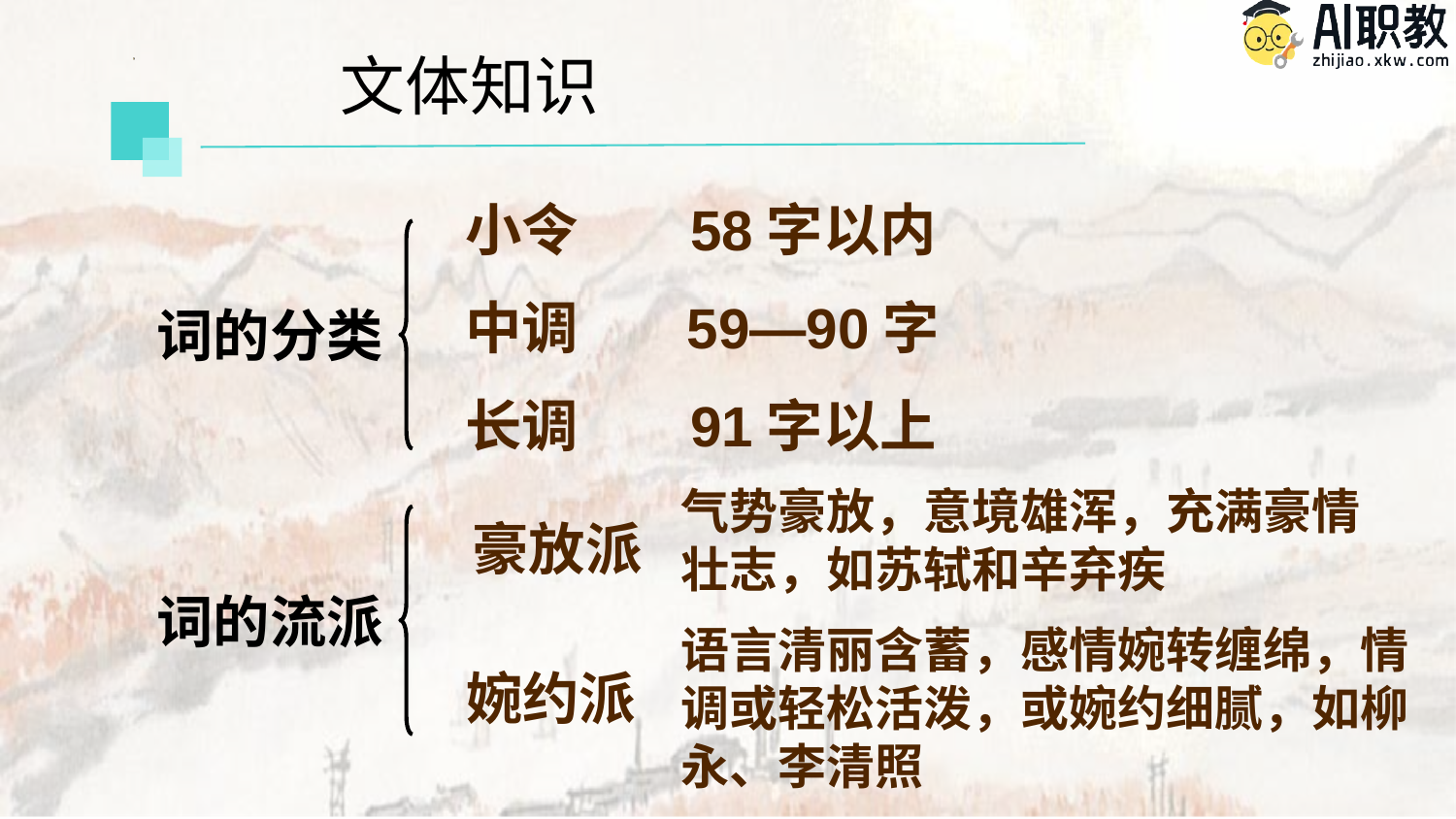

文体知识

小令
58字以内

中调
59—90字
词的分类
长调
91字以上
气势豪放，意境雄浑，充满豪情壮志，如苏轼和辛弃疾
豪放派

词的流派
语言清丽含蓄，感情婉转缠绵，情调或轻松活泼，或婉约细腻，如柳永、李清照
婉约派